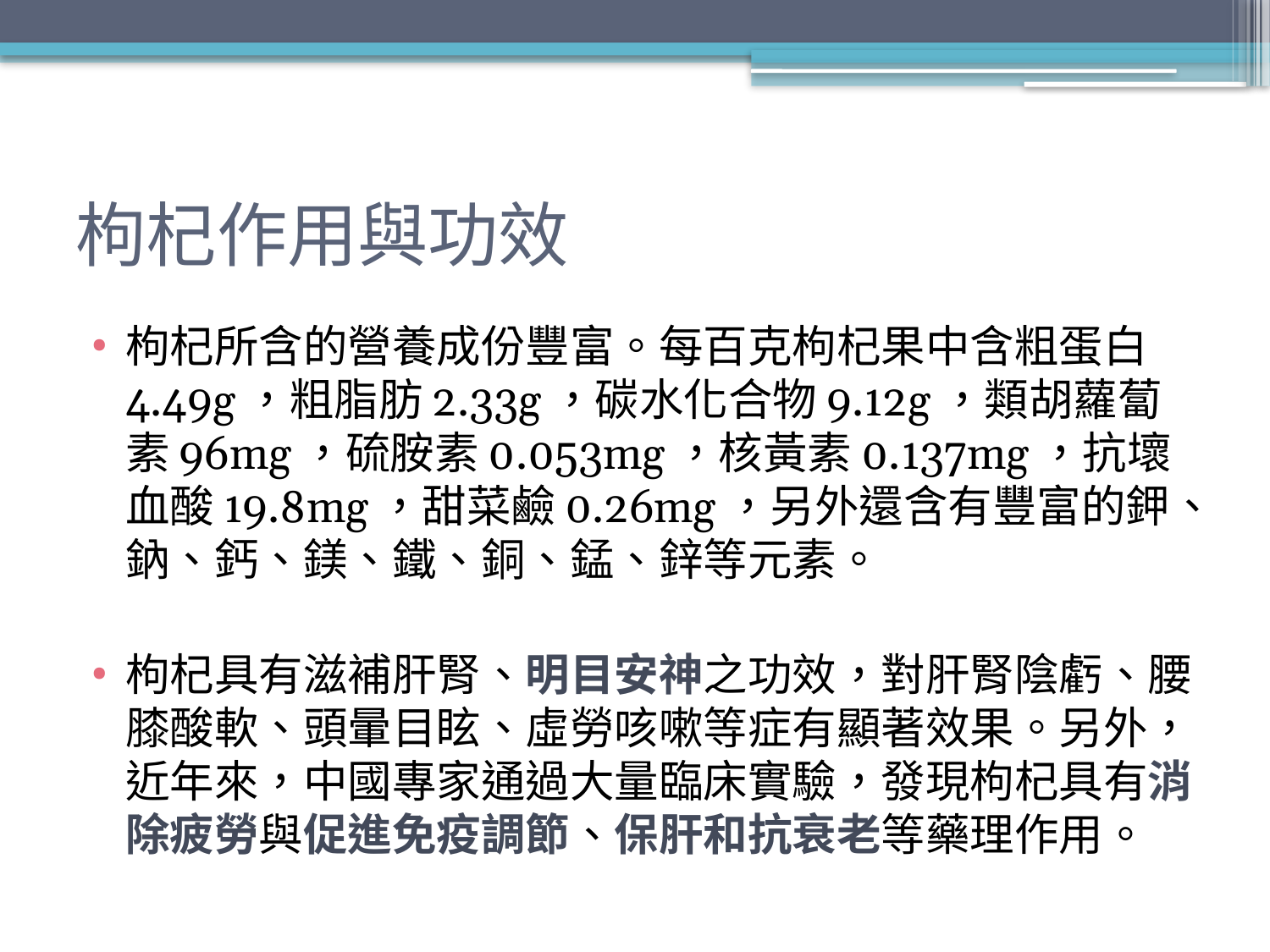

# 枸杞作用與功效
枸杞所含的營養成份豐富。每百克枸杞果中含粗蛋白4.49g，粗脂肪2.33g，碳水化合物9.12g，類胡蘿蔔素96mg，硫胺素0.053mg，核黃素0.137mg，抗壞血酸19.8mg，甜菜鹼0.26mg，另外還含有豐富的鉀、鈉、鈣、鎂、鐵、銅、錳、鋅等元素。

枸杞具有滋補肝腎、明目安神之功效，對肝腎陰虧、腰膝酸軟、頭暈目眩、虛勞咳嗽等症有顯著效果。另外，近年來，中國專家通過大量臨床實驗，發現枸杞具有消除疲勞與促進免疫調節、保肝和抗衰老等藥理作用。